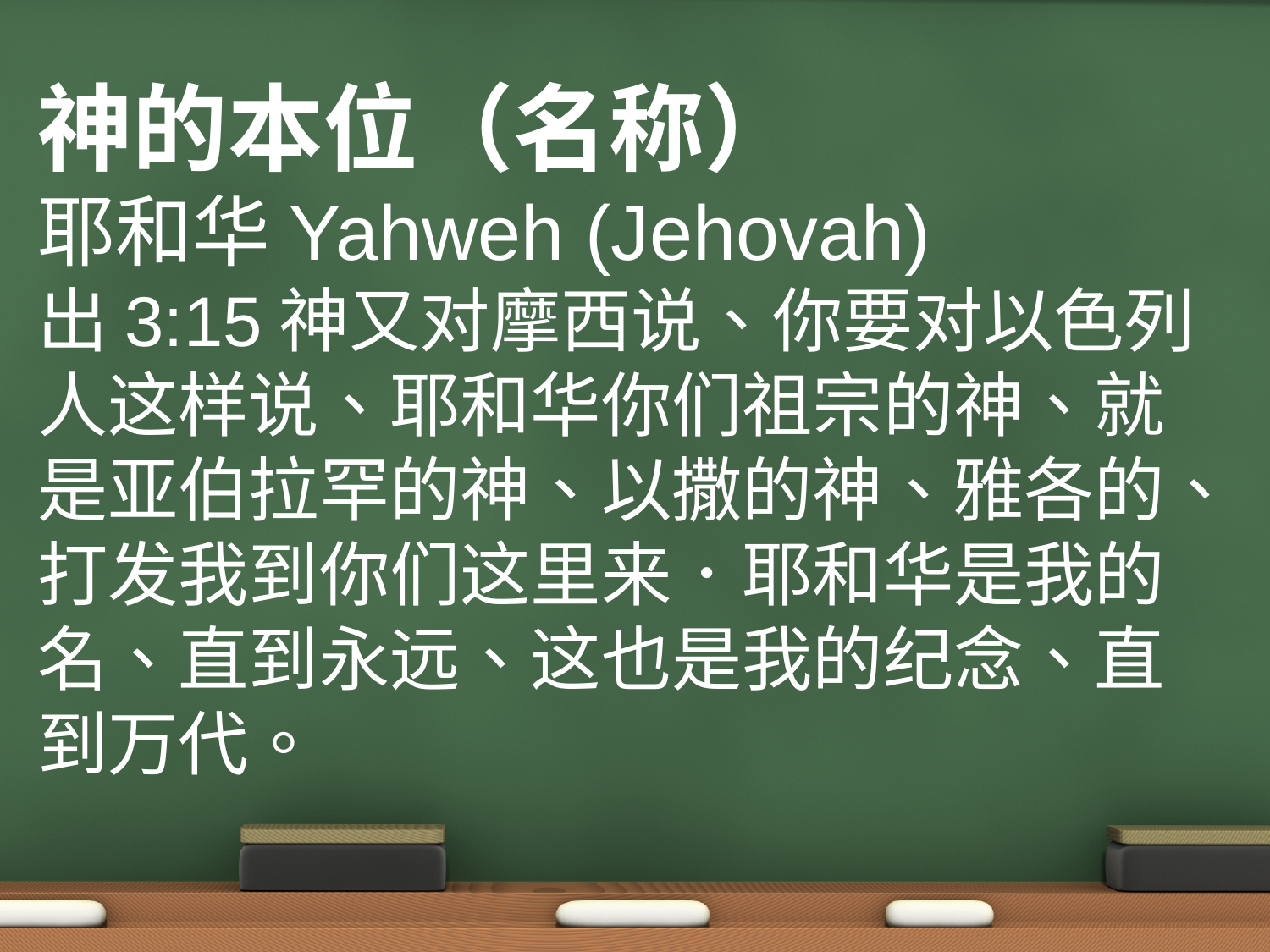

神的本位（名称）
耶和华Yahweh (Jehovah)
出3:15神又对摩西说、你要对以色列人这样说、耶和华你们祖宗的神、就是亚伯拉罕的神、以撒的神、雅各的、打发我到你们这里来．耶和华是我的名、直到永远、这也是我的纪念、直到万代。